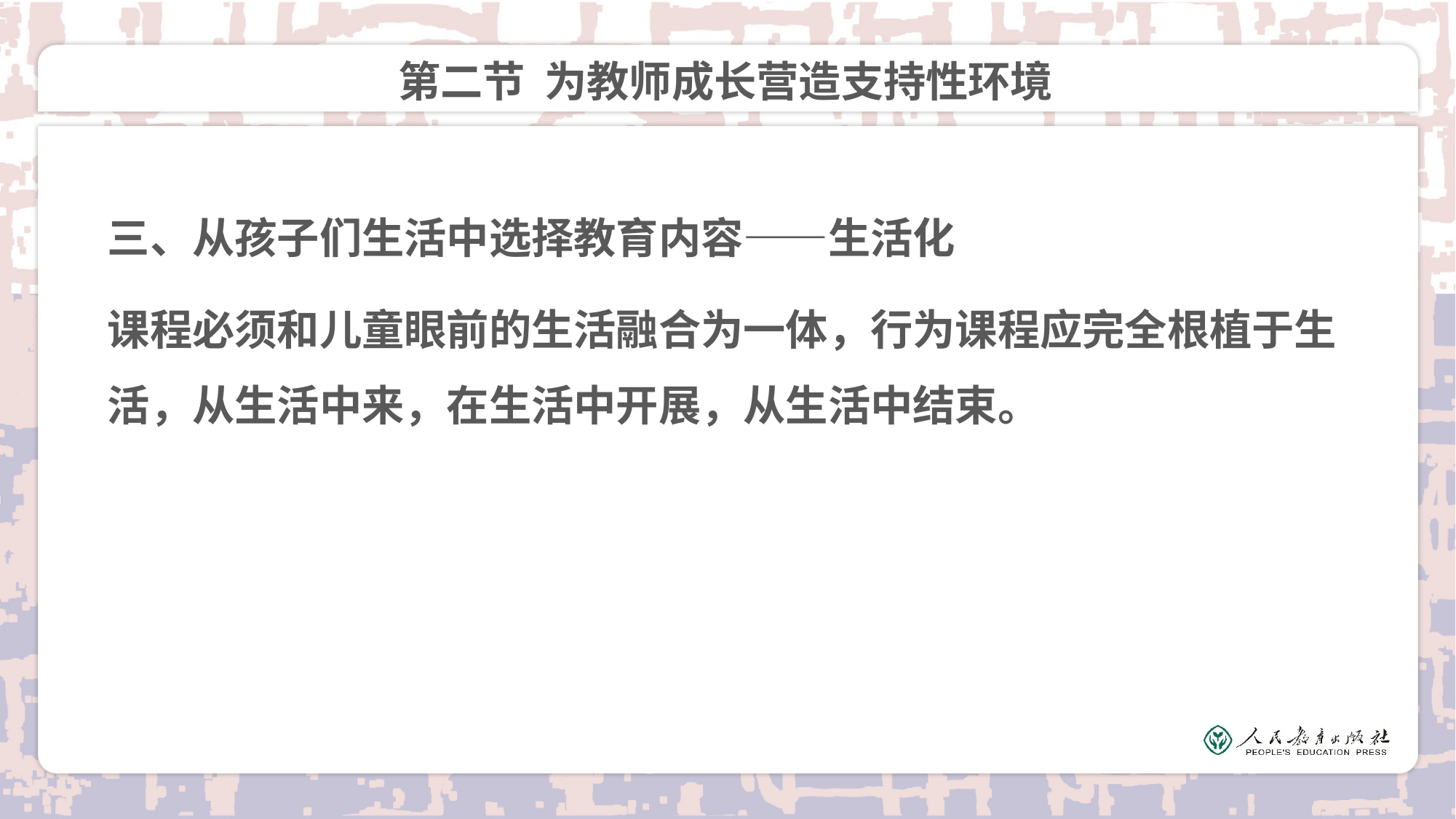

# 第二节  为教师成长营造支持性环境
三、从孩子们生活中选择教育内容——生活化
课程必须和儿童眼前的生活融合为一体，行为课程应完全根植于生活，从生活中来，在生活中开展，从生活中结束。